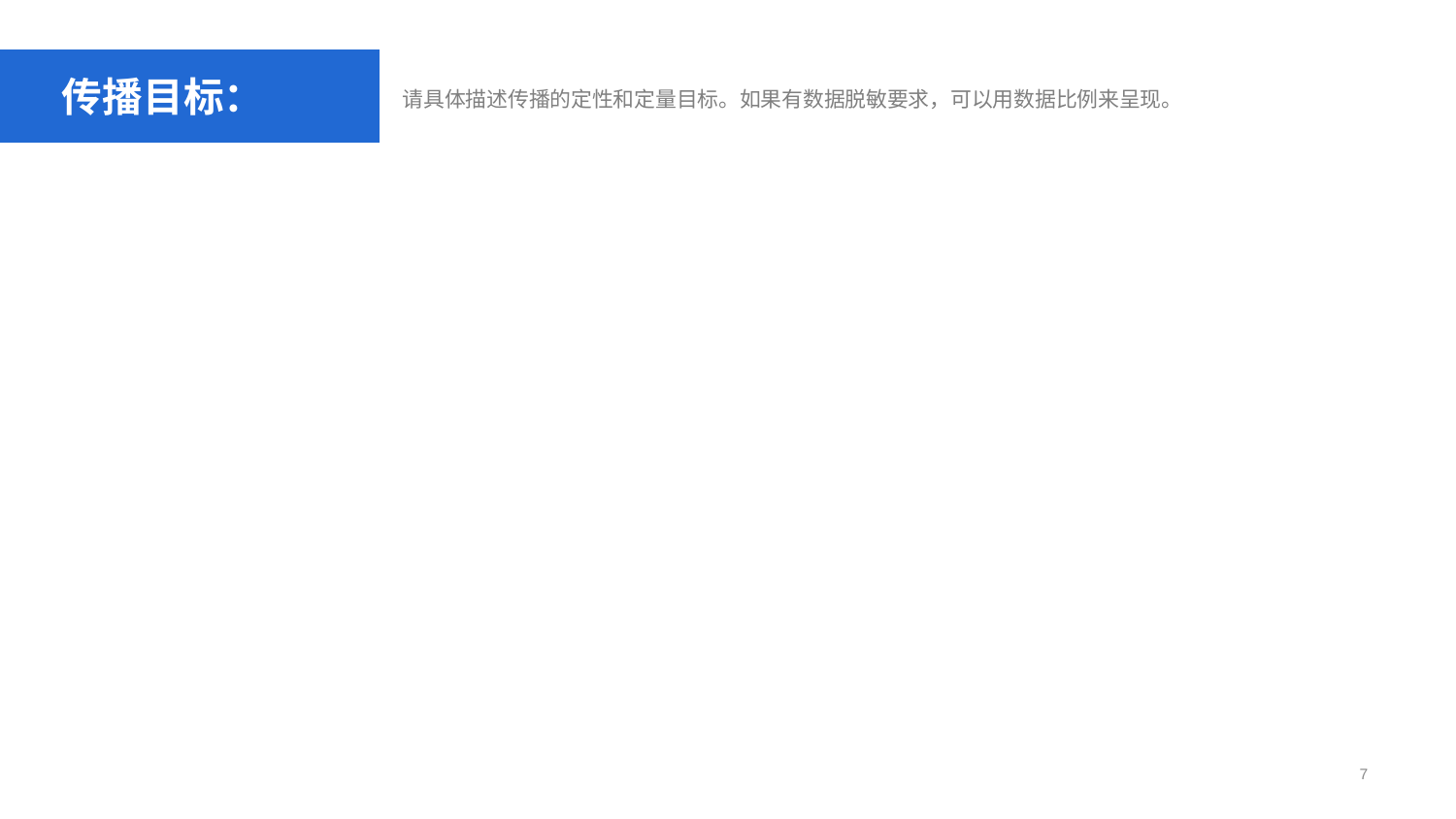

请具体描述传播的定性和定量目标。如果有数据脱敏要求，可以用数据比例来呈现。

7